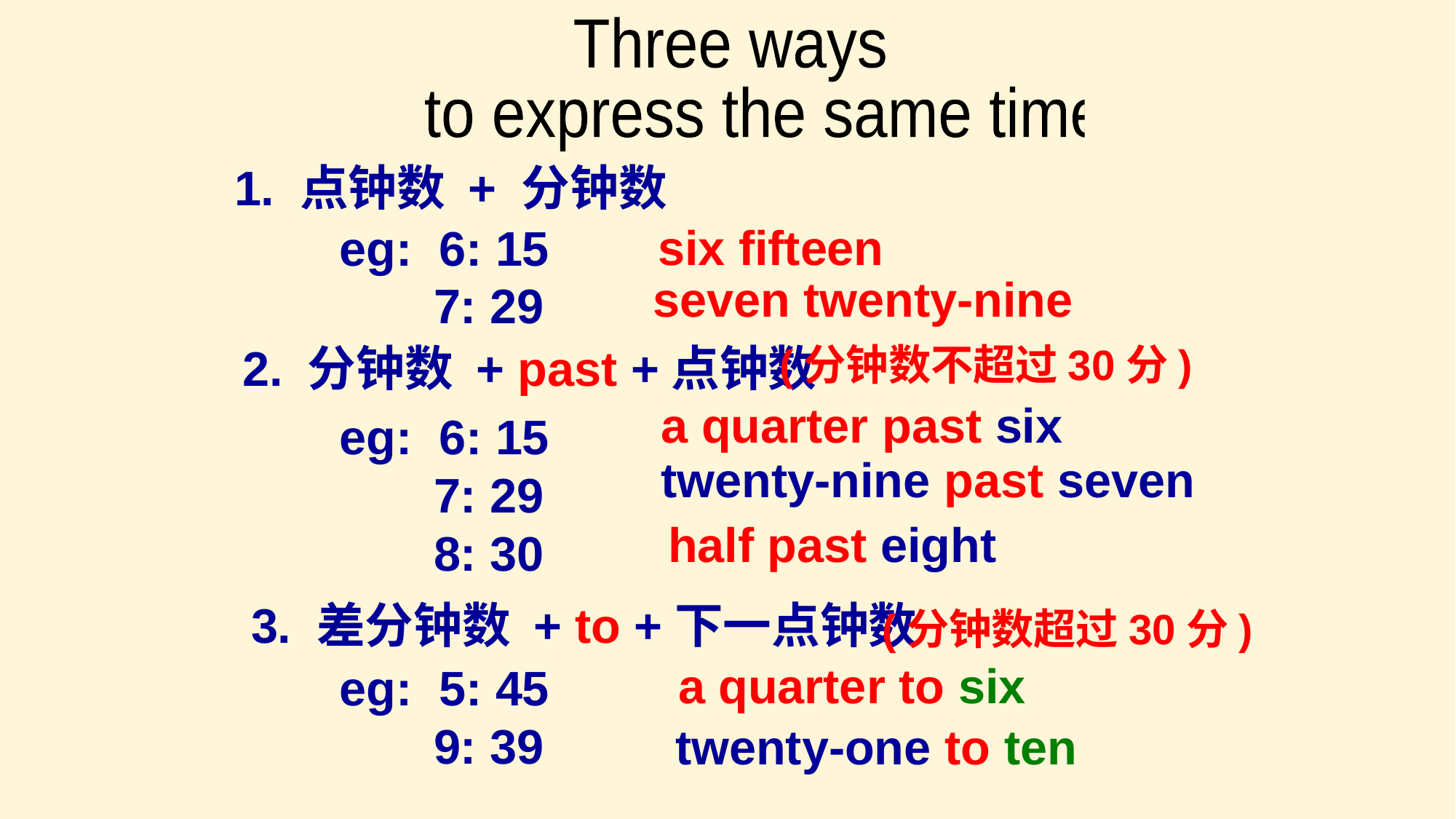

Three ways
  to express the same time
1. 点钟数 + 分钟数
six fifteen
 eg:  6: 15
        7: 29
seven twenty-nine
2. 分钟数 + past +点钟数
(分钟数不超过30分)
a quarter past six
 eg:  6: 15
        7: 29
        8: 30
twenty-nine past seven
half past eight
3. 差分钟数 + to +下一点钟数
(分钟数超过30分)
a quarter to six
 eg:  5: 45
        9: 39
twenty-one to ten